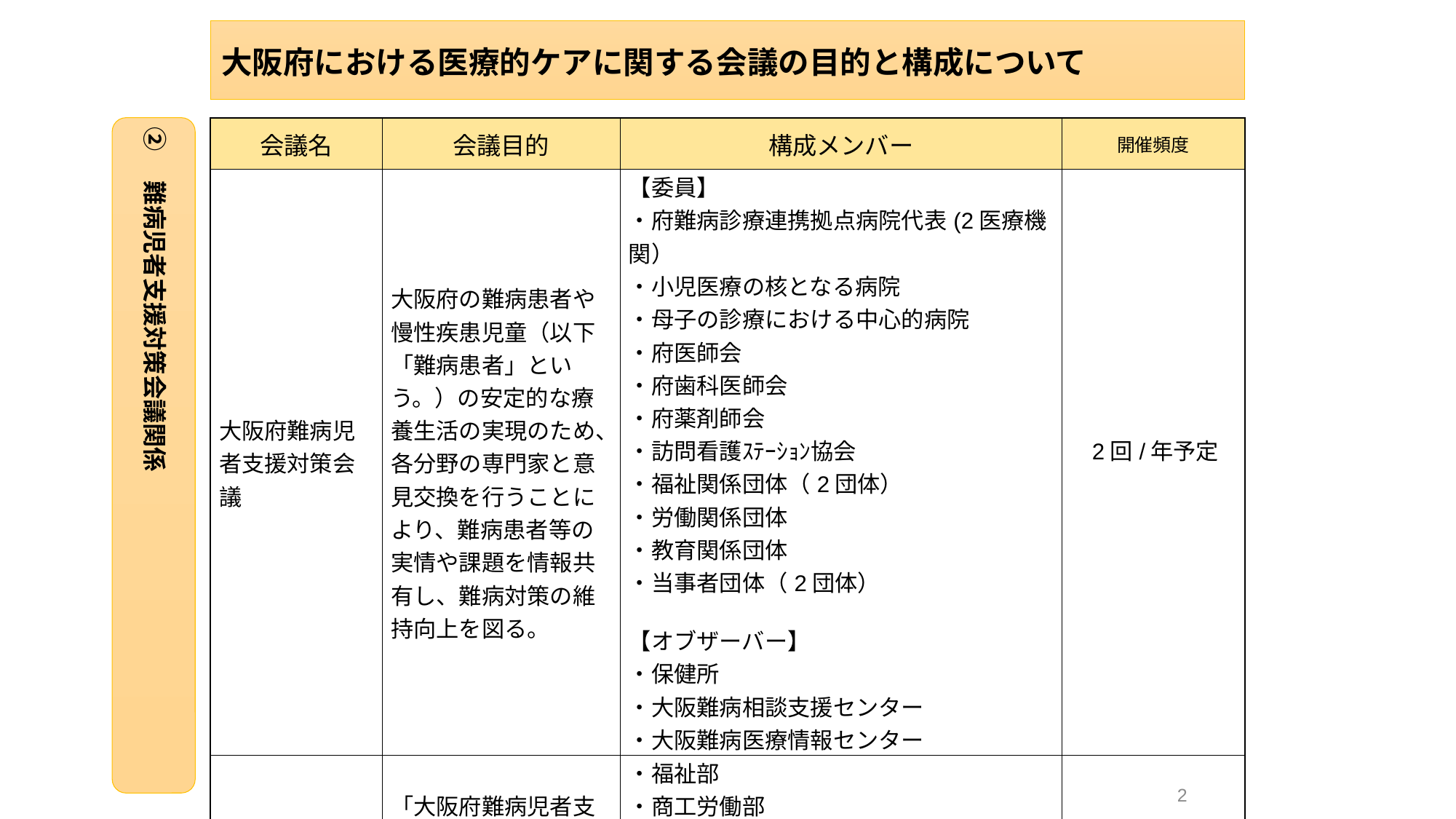

# 大阪府における医療的ケアに関する会議の目的と構成について
②　難病児者支援対策会議関係
| 会議名 | 会議目的 | 構成メンバー | 開催頻度 |
| --- | --- | --- | --- |
| 大阪府難病児者支援対策会議 | 大阪府の難病患者や慢性疾患児童（以下「難病患者」という。）の安定的な療養生活の実現のため、各分野の専門家と意見交換を行うことにより、難病患者等の実情や課題を情報共有し、難病対策の維持向上を図る。 | 【委員】　　　　　　　　　　　　　 ・府難病診療連携拠点病院代表(2医療機関） ・小児医療の核となる病院 ・母子の診療における中心的病院 ・府医師会 ・府歯科医師会 ・府薬剤師会 ・訪問看護ｽﾃｰｼｮﾝ協会 ・福祉関係団体（2団体） ・労働関係団体 ・教育関係団体 ・当事者団体（2団体） 【オブザーバー】 ・保健所 ・大阪難病相談支援センター ・大阪難病医療情報センター | 2回/年予定 |
| 大阪府難病児者支援対策会議事務局会議 | 「大阪府難病児者支援対策会議」の円滑な運営及び効果的な難病施策の検討を行う。 | ・福祉部 ・商工労働部 ・教育庁 ・健康医療部（府保健所含む） ・政令中核市保健所（保健センター） | 2回/年予定 |
2